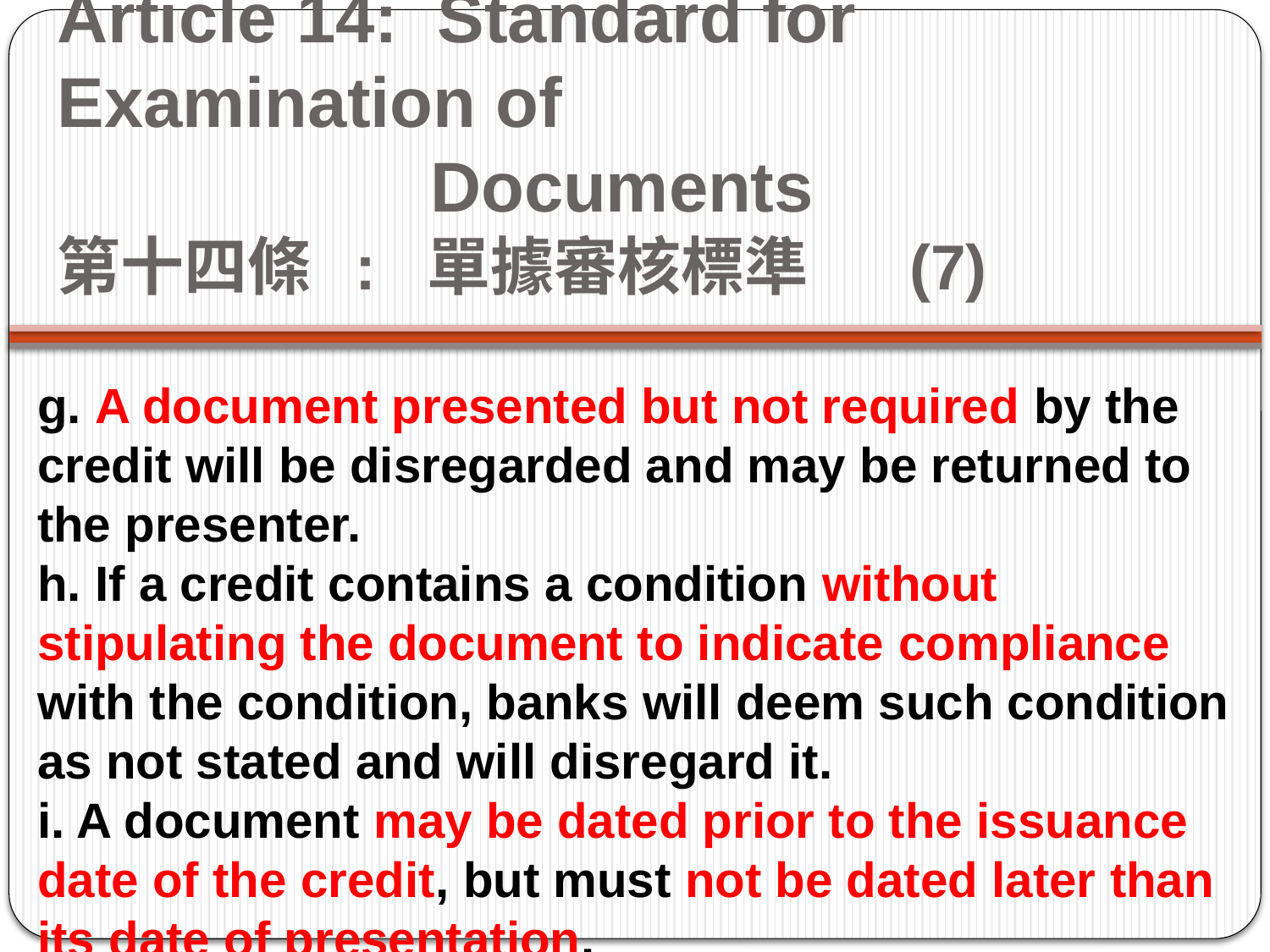

# Article 14:  Standard for Examination of Documents      第十四條  :  單據審核標準      (7)
g. A document presented but not required by the credit will be disregarded and may be returned to the presenter.
h. If a credit contains a condition without stipulating the document to indicate compliance with the condition, banks will deem such condition as not stated and will disregard it.
i. A document may be dated prior to the issuance date of the credit, but must not be dated later than its date of presentation.